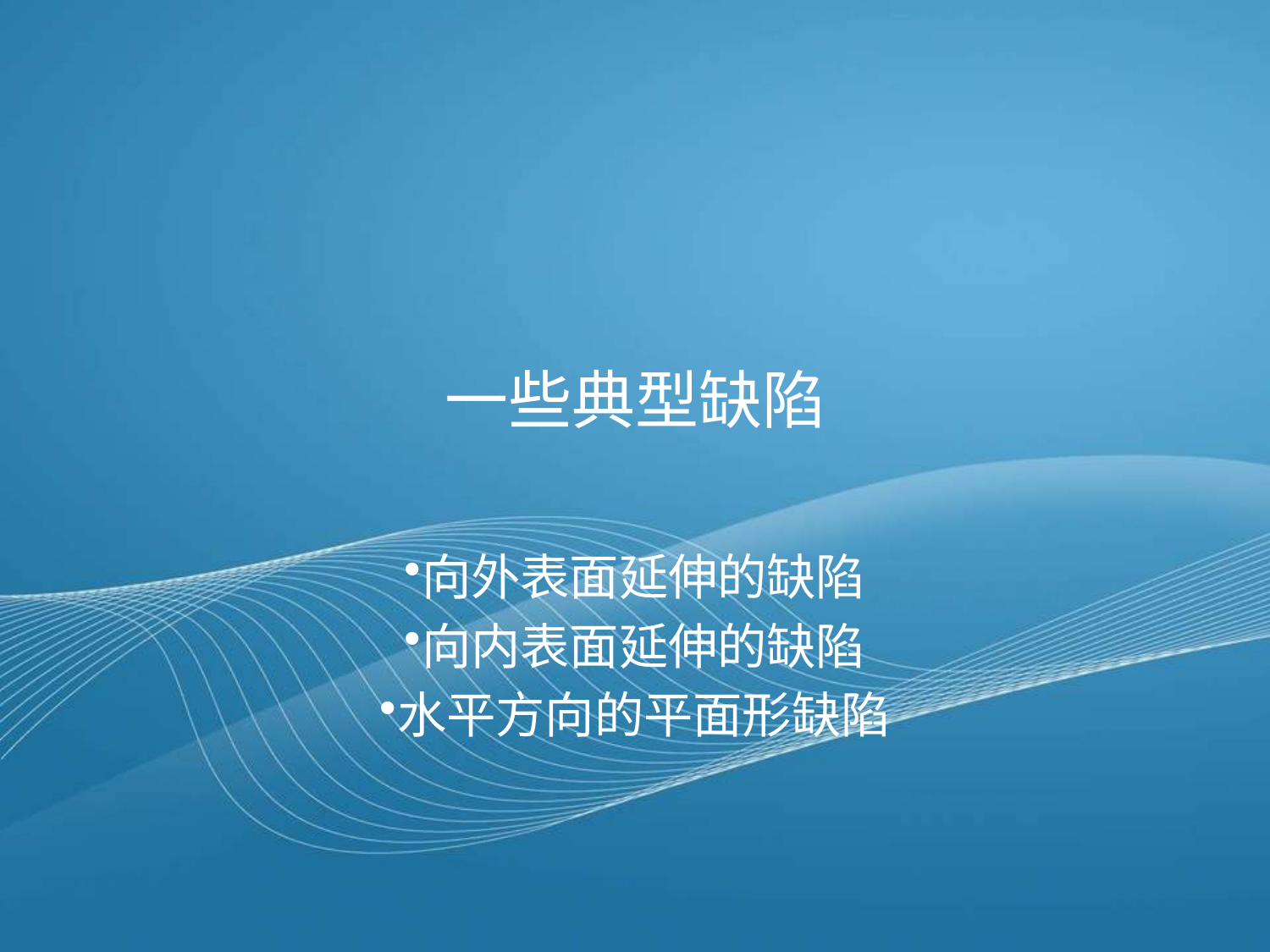

# 一些典型缺陷
向外表面延伸的缺陷
向内表面延伸的缺陷
水平方向的平面形缺陷